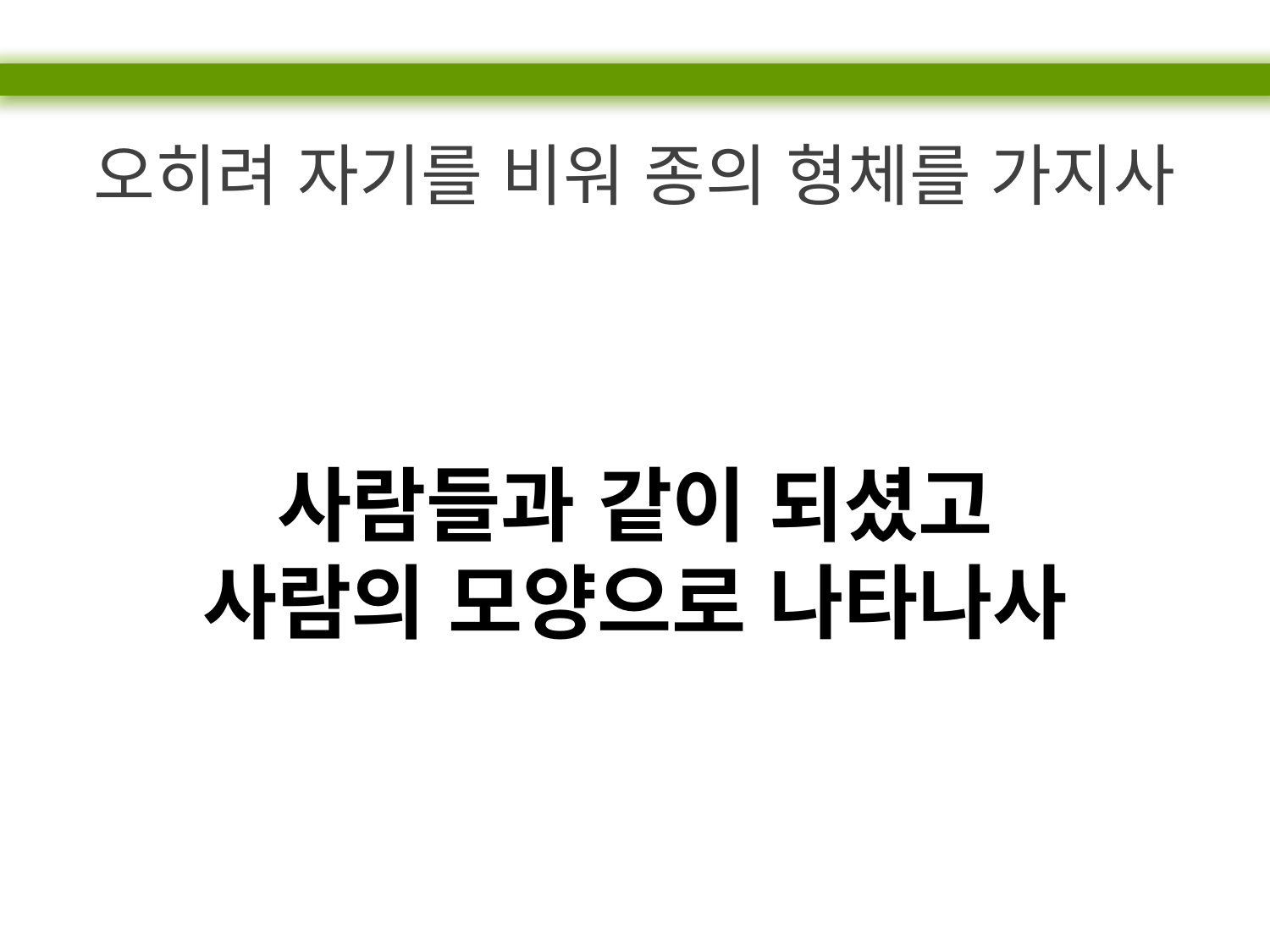

오히려 자기를 비워 종의 형체를 가지사
사람들과 같이 되셨고
사람의 모양으로 나타나사